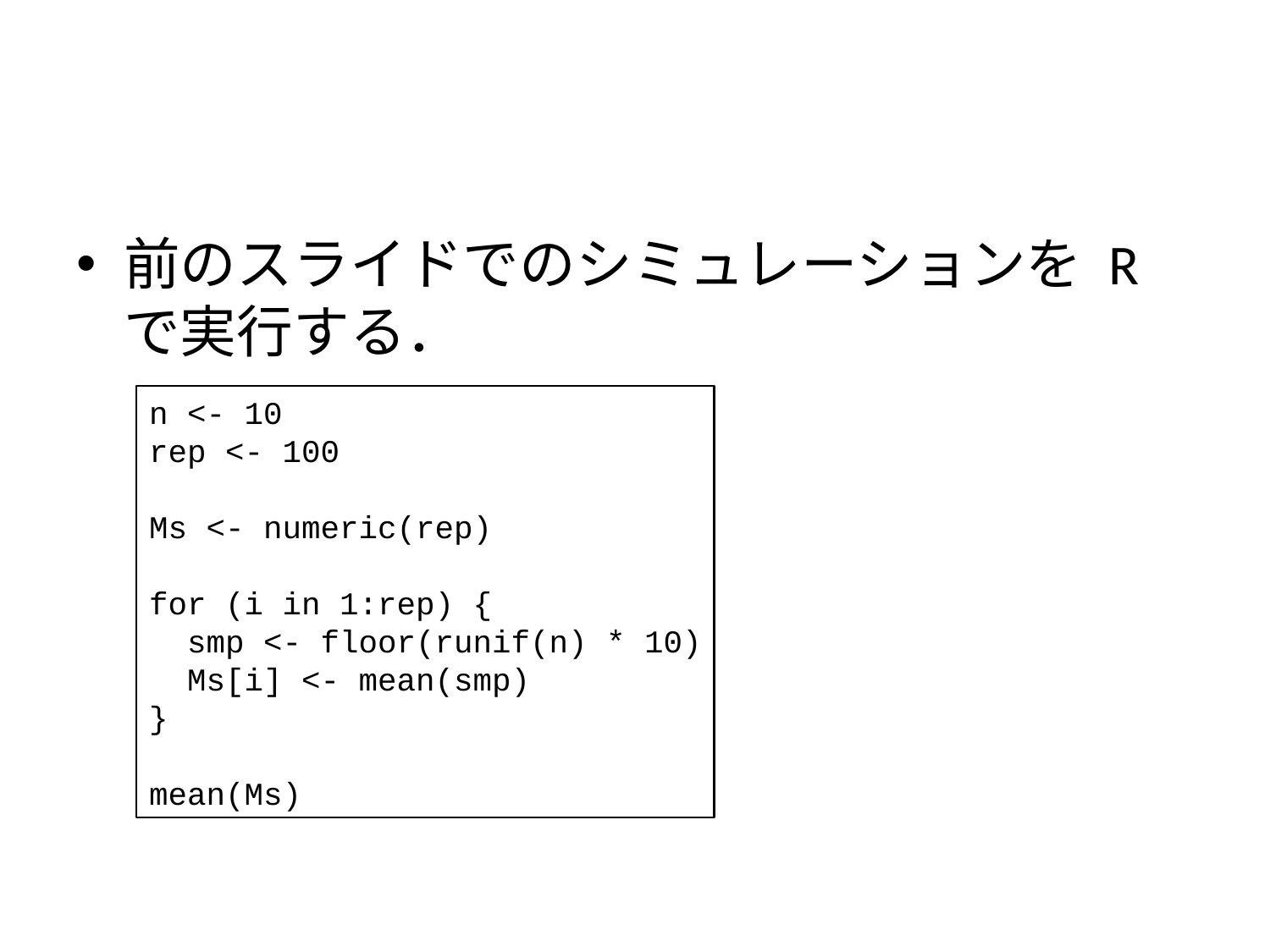

#
前のスライドでのシミュレーションを R で実行する．
n <- 10
rep <- 100

Ms <- numeric(rep)

for (i in 1:rep) {
  smp <- floor(runif(n) * 10)
  Ms[i] <- mean(smp)
}

mean(Ms)